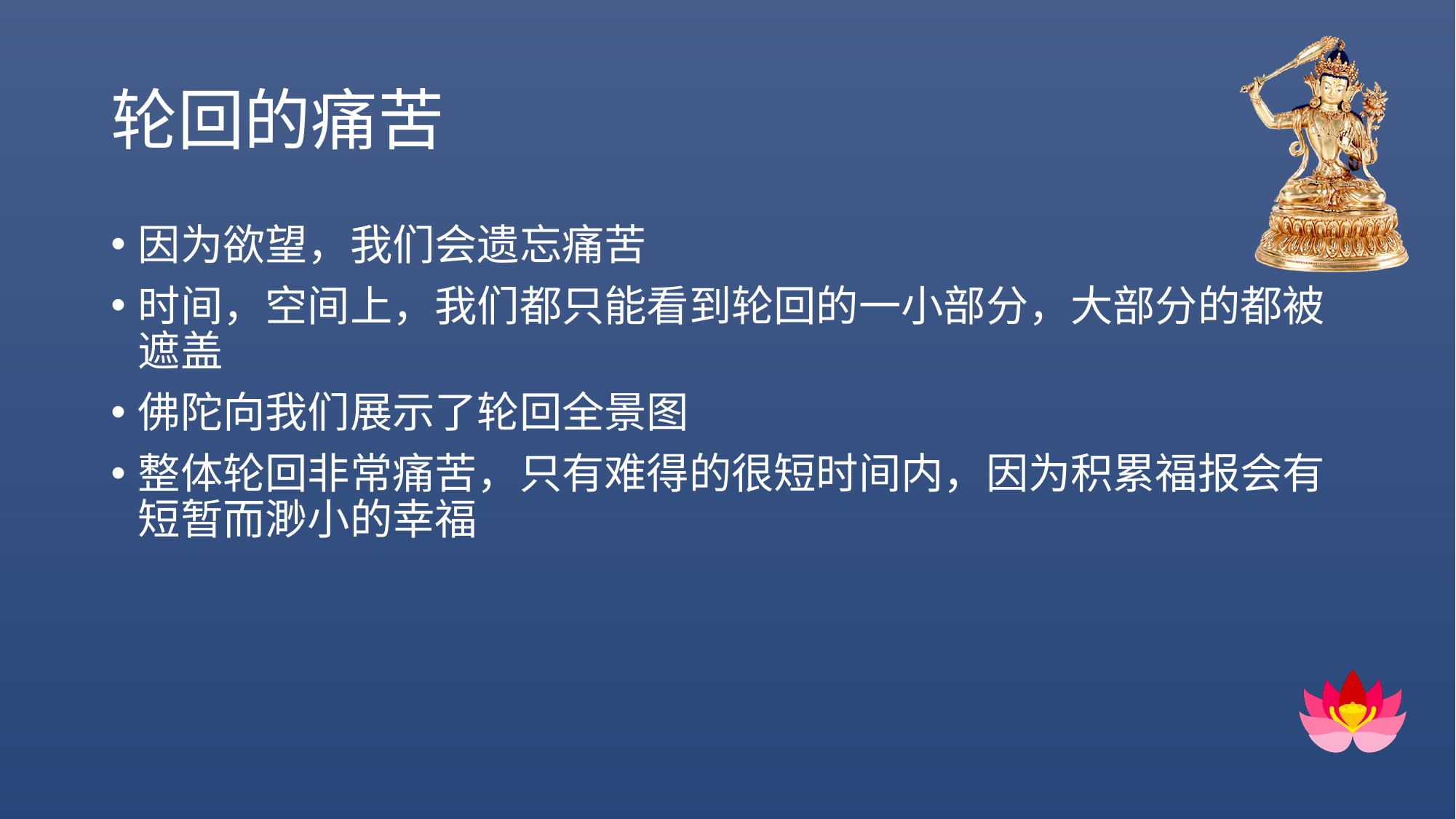

# 轮回的痛苦
因为欲望，我们会遗忘痛苦
时间，空间上，我们都只能看到轮回的一小部分，大部分的都被遮盖
佛陀向我们展示了轮回全景图
整体轮回非常痛苦，只有难得的很短时间内，因为积累福报会有短暂而渺小的幸福